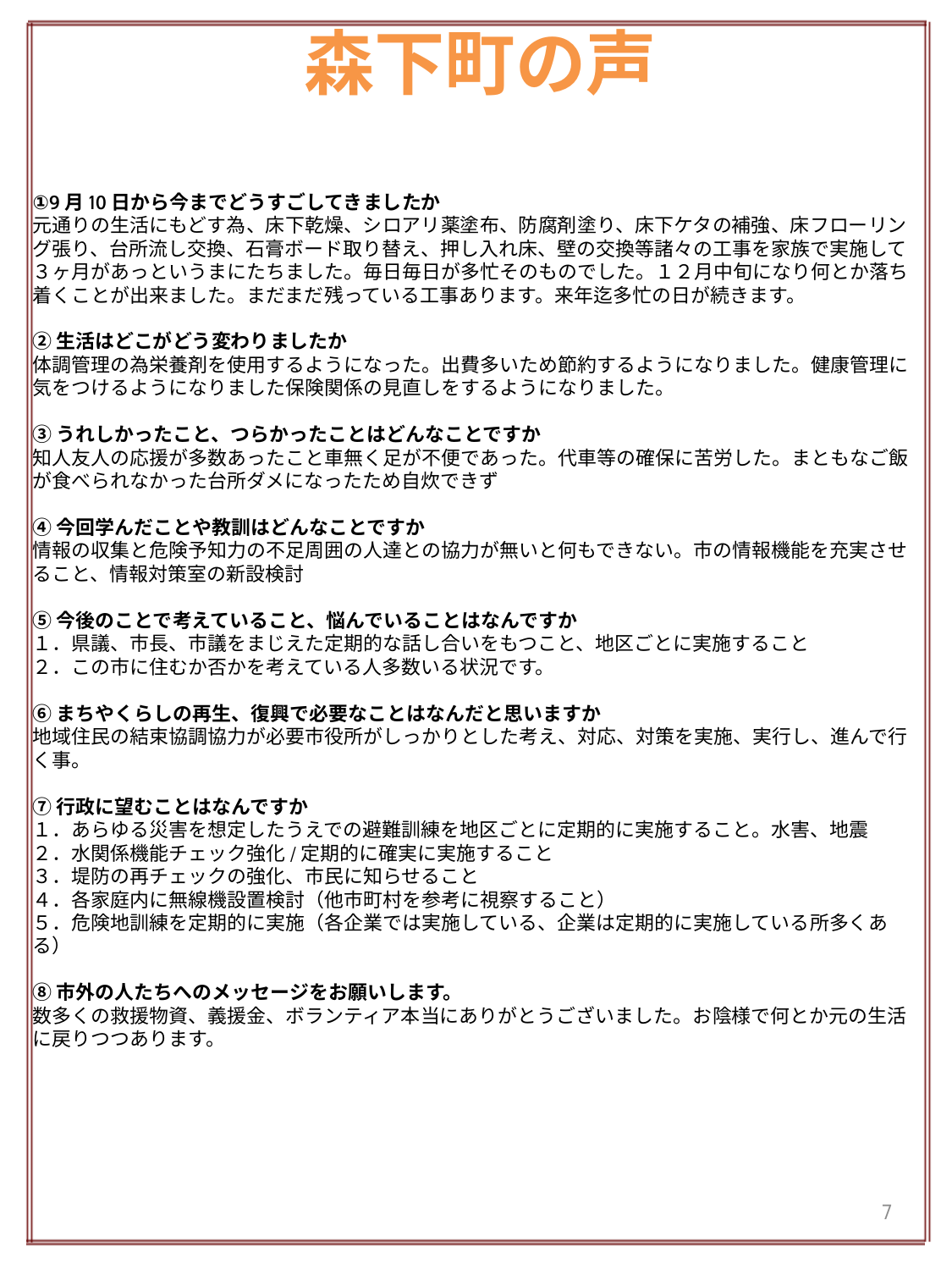

# 森下町の声
①9月10日から今までどうすごしてきましたか
元通りの生活にもどす為、床下乾燥、シロアリ薬塗布、防腐剤塗り、床下ケタの補強、床フローリング張り、台所流し交換、石膏ボード取り替え、押し入れ床、壁の交換等諸々の工事を家族で実施して３ヶ月があっというまにたちました。毎日毎日が多忙そのものでした。１２月中旬になり何とか落ち着くことが出来ました。まだまだ残っている工事あります。来年迄多忙の日が続きます。

②生活はどこがどう変わりましたか
体調管理の為栄養剤を使用するようになった。出費多いため節約するようになりました。健康管理に気をつけるようになりました保険関係の見直しをするようになりました。

③うれしかったこと、つらかったことはどんなことですか
知人友人の応援が多数あったこと車無く足が不便であった。代車等の確保に苦労した。まともなご飯が食べられなかった台所ダメになったため自炊できず

④今回学んだことや教訓はどんなことですか
情報の収集と危険予知力の不足周囲の人達との協力が無いと何もできない。市の情報機能を充実させること、情報対策室の新設検討

⑤今後のことで考えていること、悩んでいることはなんですか
１．県議、市長、市議をまじえた定期的な話し合いをもつこと、地区ごとに実施すること
２．この市に住むか否かを考えている人多数いる状況です。

⑥まちやくらしの再生、復興で必要なことはなんだと思いますか
地域住民の結束協調協力が必要市役所がしっかりとした考え、対応、対策を実施、実行し、進んで行く事。

⑦行政に望むことはなんですか
１．あらゆる災害を想定したうえでの避難訓練を地区ごとに定期的に実施すること。水害、地震
２．水関係機能チェック強化/定期的に確実に実施すること
３．堤防の再チェックの強化、市民に知らせること
４．各家庭内に無線機設置検討（他市町村を参考に視察すること）
５．危険地訓練を定期的に実施（各企業では実施している、企業は定期的に実施している所多くある）

⑧市外の人たちへのメッセージをお願いします。
数多くの救援物資、義援金、ボランティア本当にありがとうございました。お陰様で何とか元の生活に戻りつつあります。
7